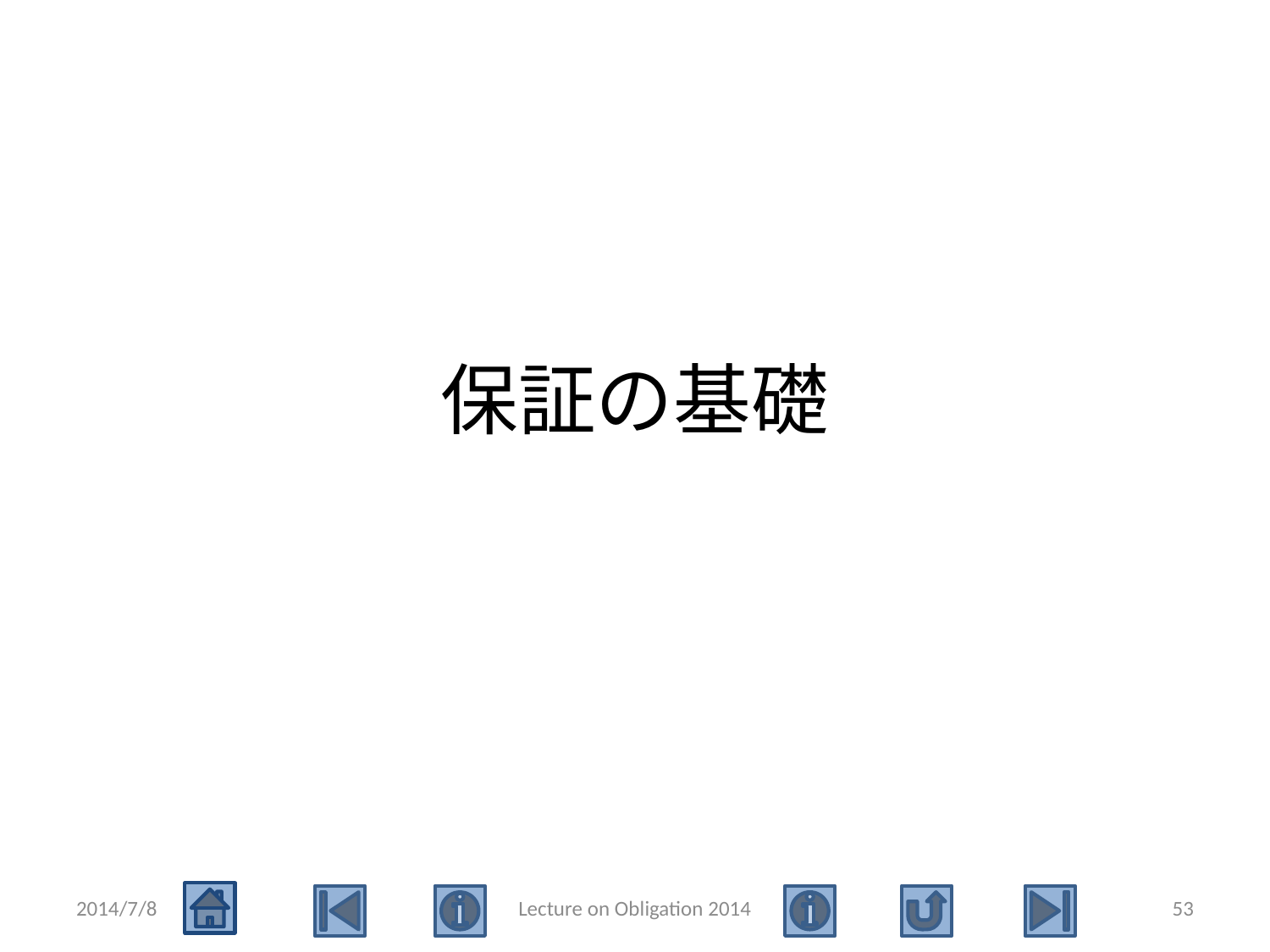

# 保証の基礎

2014/7/8
Lecture on Obligation 2014
53